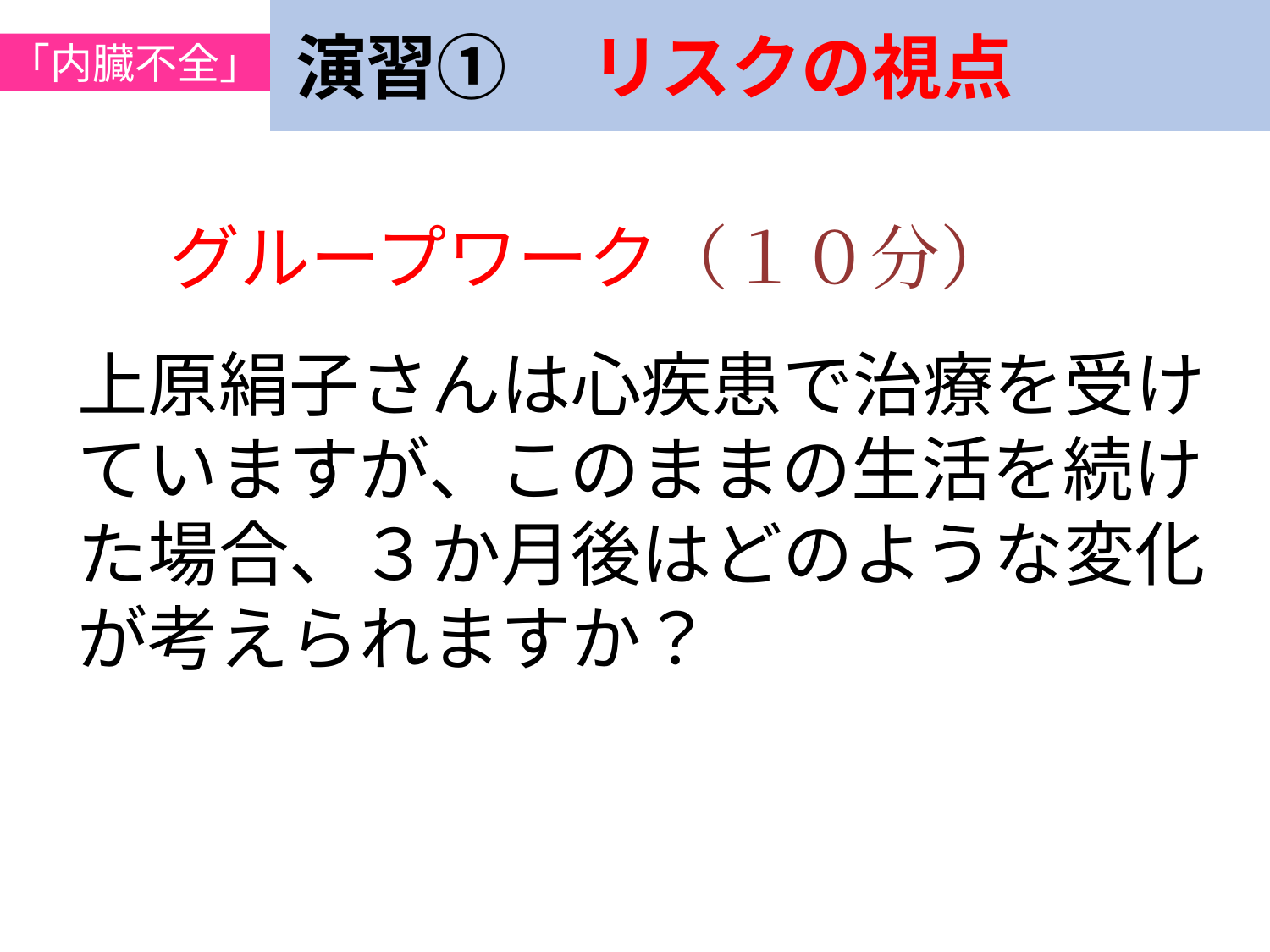

「内臓不全」
演習①　   リスクの視点

　グループワーク（１０分）
上原絹子さんは心疾患で治療を受けていますが、このままの生活を続けた場合、３か月後はどのような変化が考えられますか？